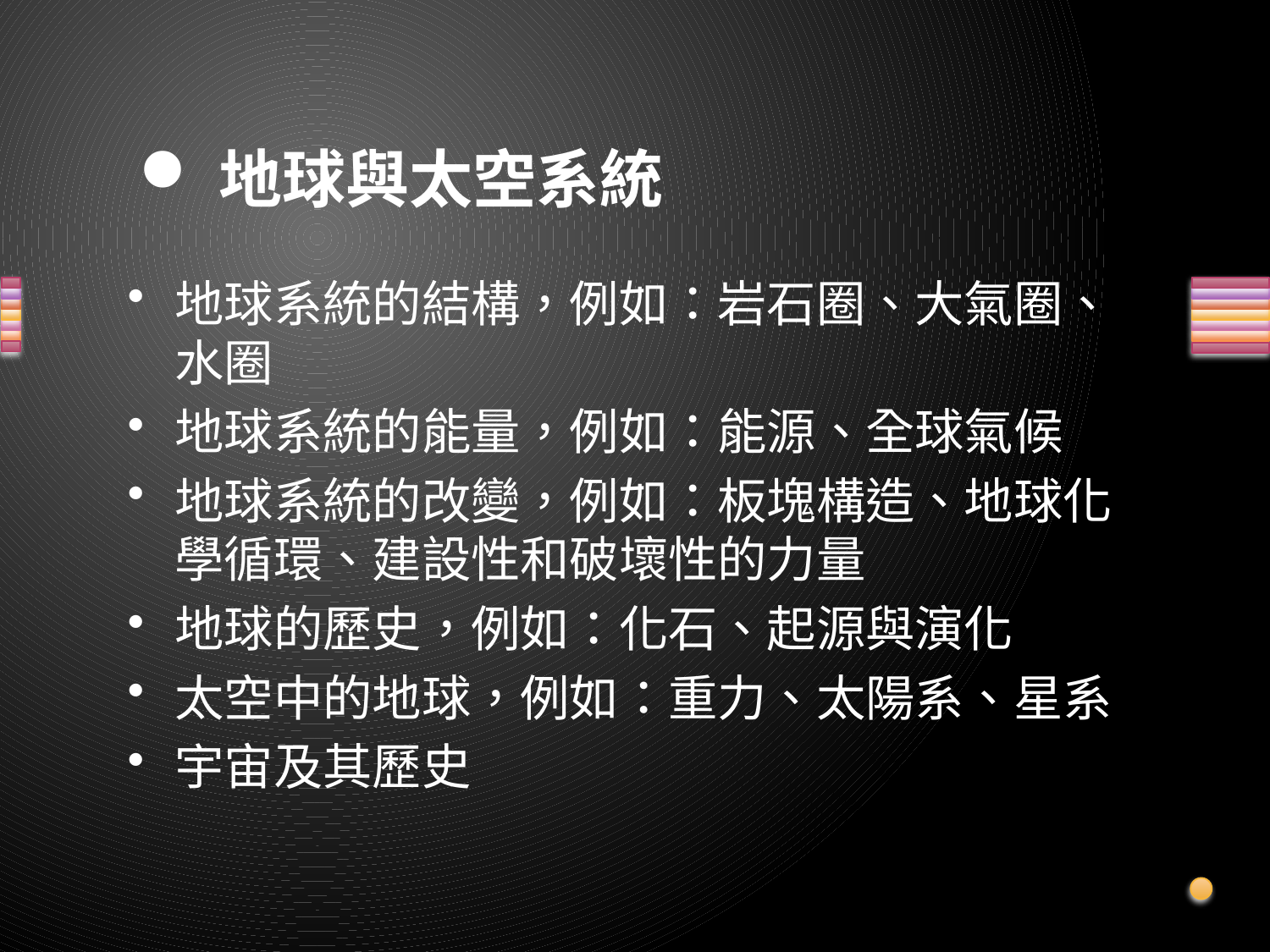

# 地球與太空系統
地球系統的結構，例如：岩石圈、大氣圈、水圈
地球系統的能量，例如：能源、全球氣候
地球系統的改變，例如：板塊構造、地球化學循環、建設性和破壞性的力量
地球的歷史，例如：化石、起源與演化
太空中的地球，例如：重力、太陽系、星系
宇宙及其歷史